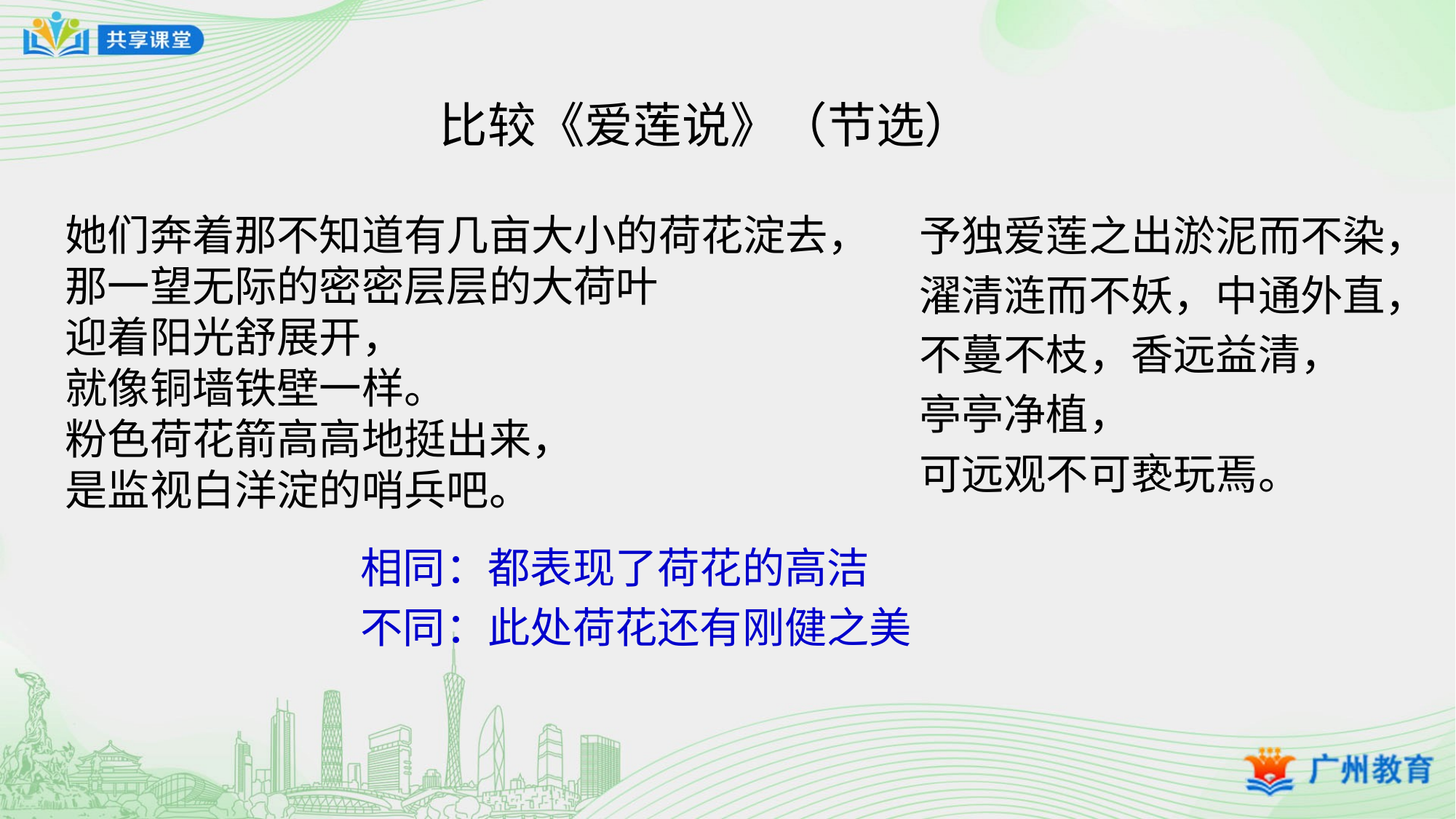

# 比较《爱莲说》（节选）
她们奔着那不知道有几亩大小的荷花淀去，
那一望无际的密密层层的大荷叶
迎着阳光舒展开，
就像铜墙铁壁一样。
粉色荷花箭高高地挺出来，
是监视白洋淀的哨兵吧。
予独爱莲之出淤泥而不染，
濯清涟而不妖，中通外直，
不蔓不枝，香远益清，
亭亭净植，
可远观不可亵玩焉。
相同：都表现了荷花的高洁
不同：此处荷花还有刚健之美